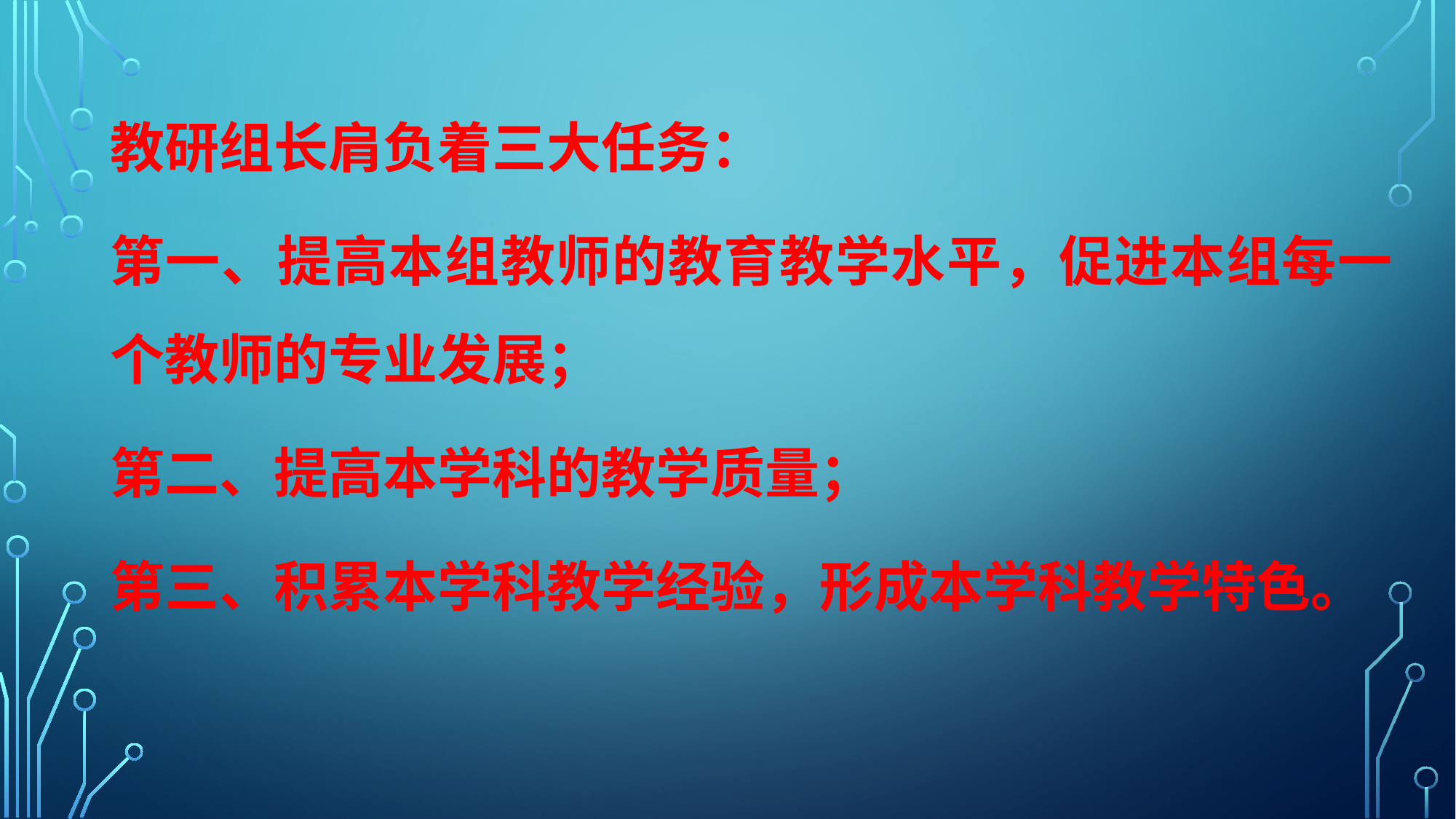

教研组长肩负着三大任务：
第一、提高本组教师的教育教学水平，促进本组每一个教师的专业发展；
第二、提高本学科的教学质量；
第三、积累本学科教学经验，形成本学科教学特色。